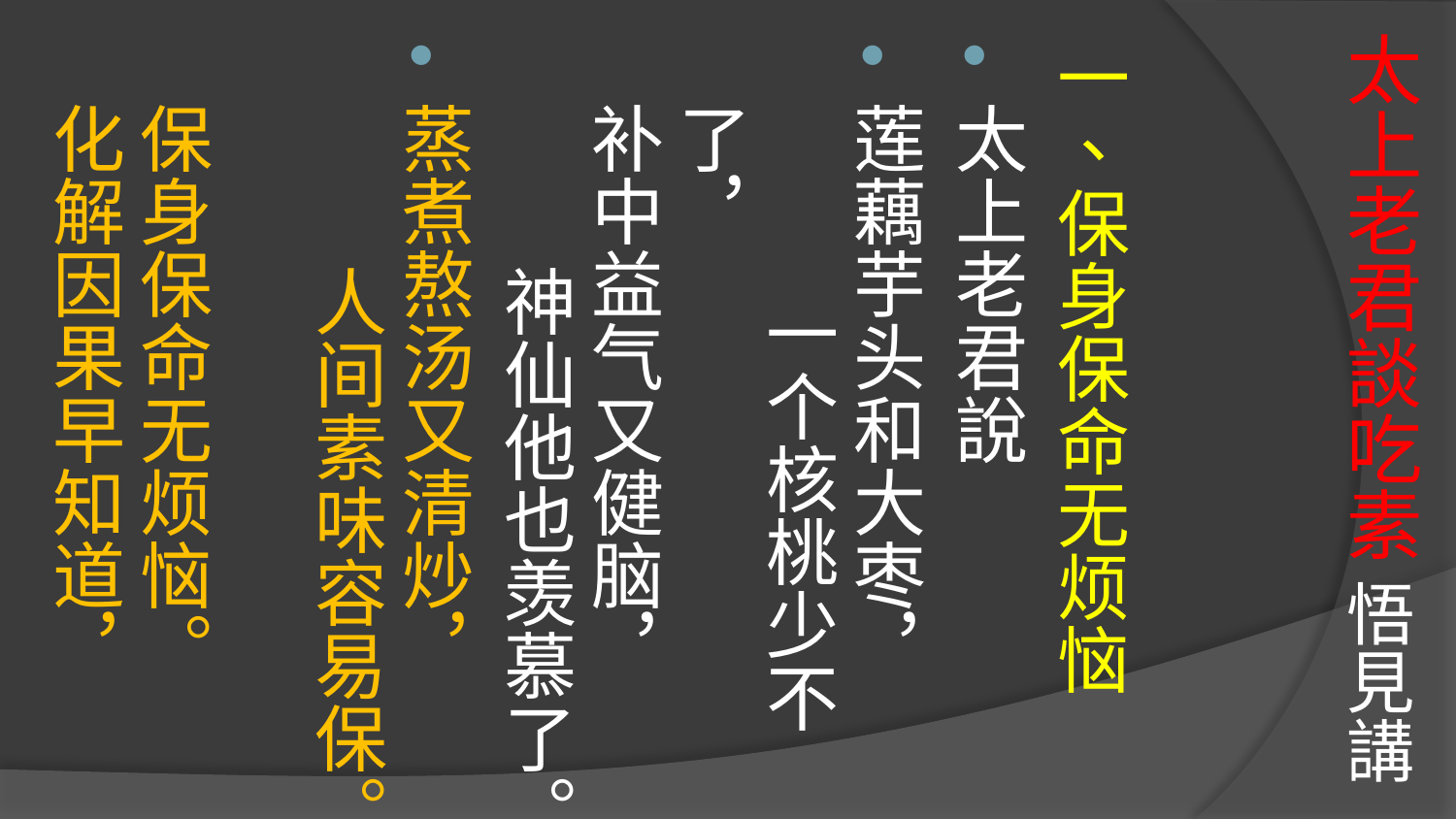

一、保身保命无烦恼
太上老君說
莲藕芋头和大枣，                   一个核桃少不了，
补中益气又健脑，                 神仙他也羡慕了。
蒸煮熬汤又清炒，                 人间素味容易保。
保身保命无烦恼。
化解因果早知道，
# 太上老君談吃素 悟見講